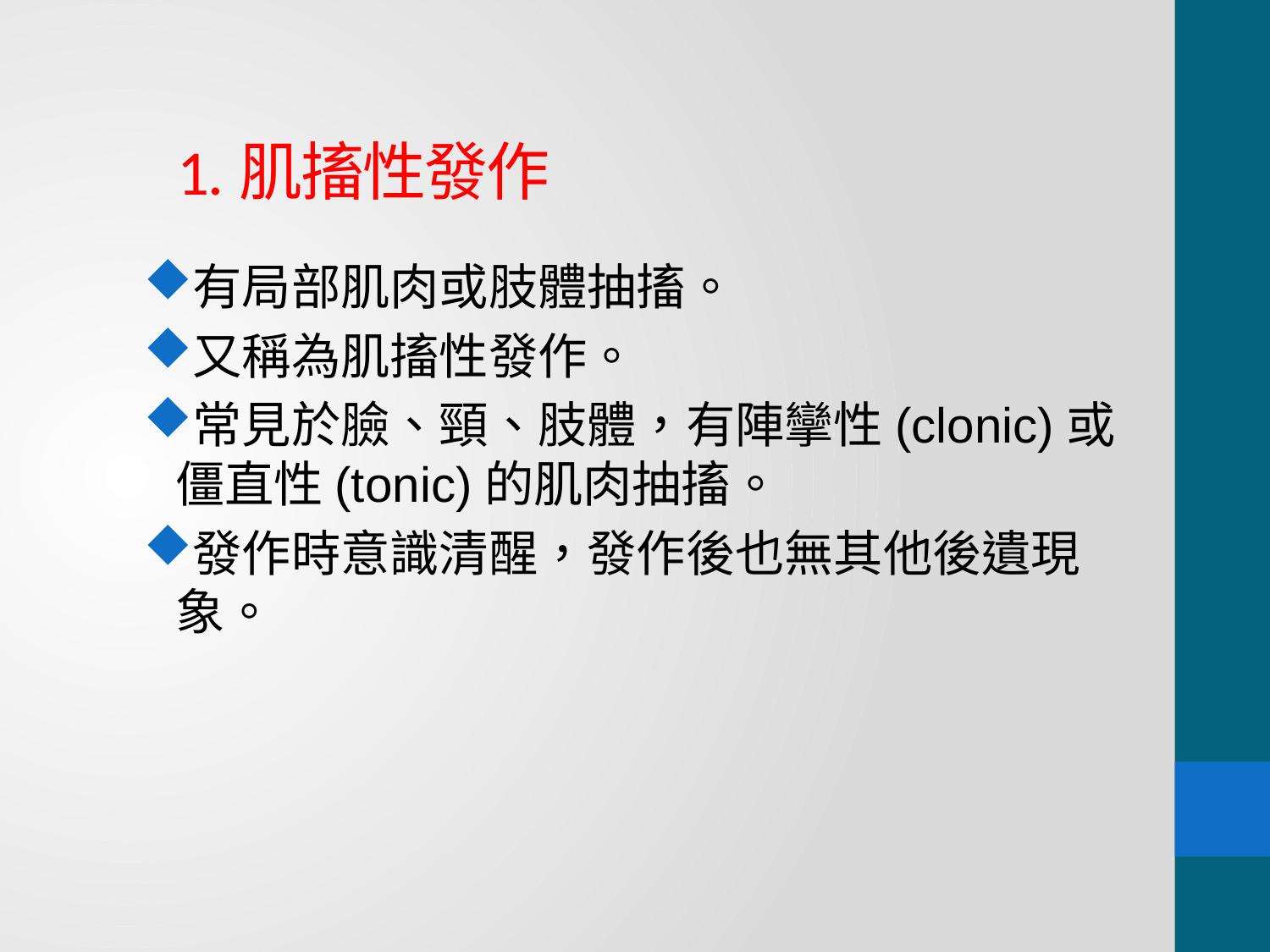

# 1.肌搐性發作
有局部肌肉或肢體抽搐。
又稱為肌搐性發作。
常見於臉、頸、肢體，有陣攣性(clonic)或僵直性(tonic)的肌肉抽搐。
發作時意識清醒，發作後也無其他後遺現象。